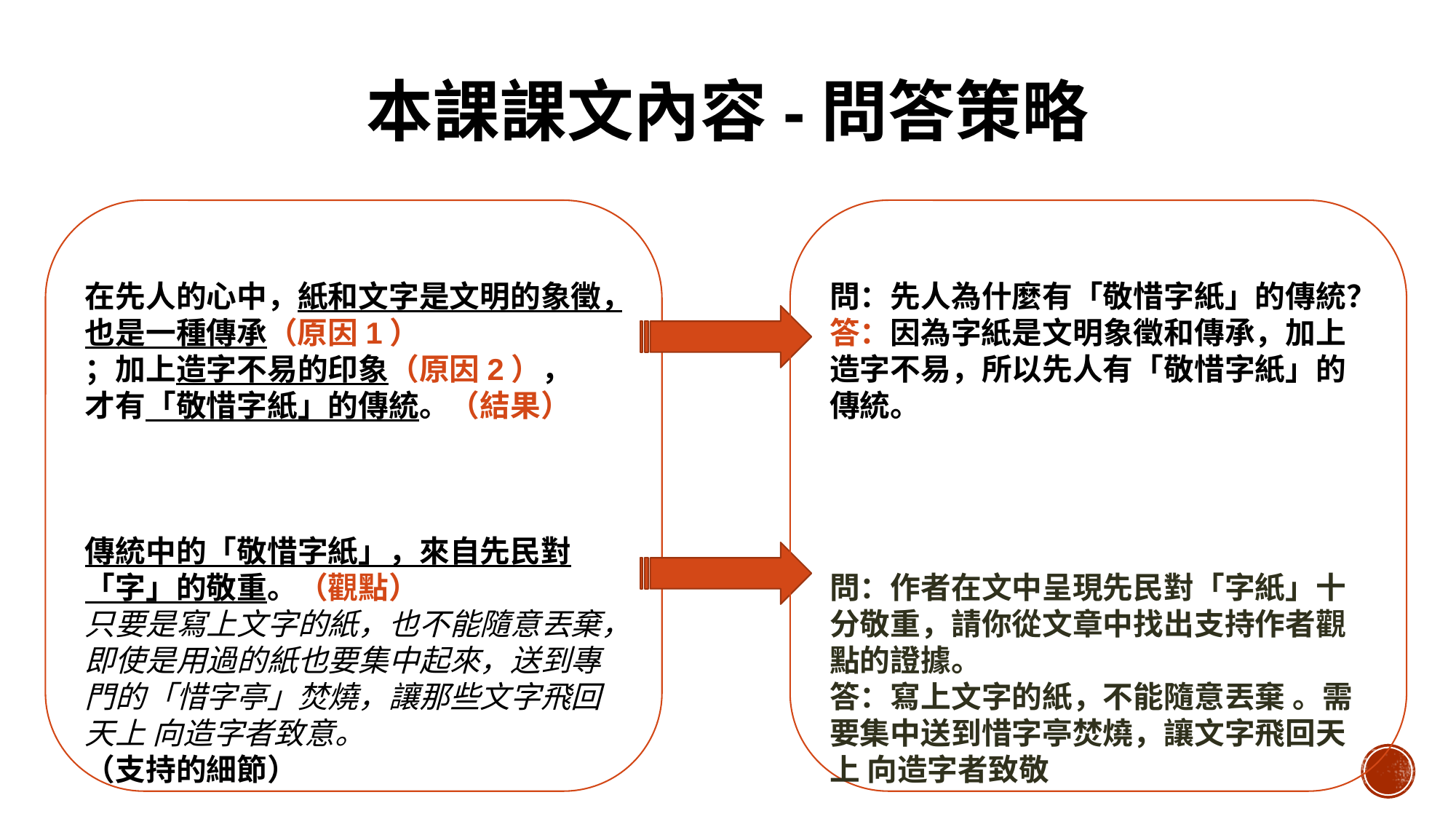

本課課文內容-問答策略

在先人的心中，紙和文字是文明的象徵，也是一種傳承（原因1）
；加上造字不易的印象（原因2），
才有「敬惜字紙」的傳統。（結果）

傳統中的「敬惜字紙」，來自先民對「字」的敬重。（觀點）
只要是寫上文字的紙，也不能隨意丟棄，即使是用過的紙也要集中起來，送到專門的「惜字亭」焚燒，讓那些文字飛回天上 向造字者致意。
（支持的細節）

問：先人為什麼有「敬惜字紙」的傳統？
答：因為字紙是文明象徵和傳承，加上造字不易，所以先人有「敬惜字紙」的傳統。

問：作者在文中呈現先民對「字紙」十分敬重，請你從文章中找出支持作者觀點的證據。
答：寫上文字的紙，不能隨意丟棄 。需要集中送到惜字亭焚燒，讓文字飛回天上 向造字者致敬